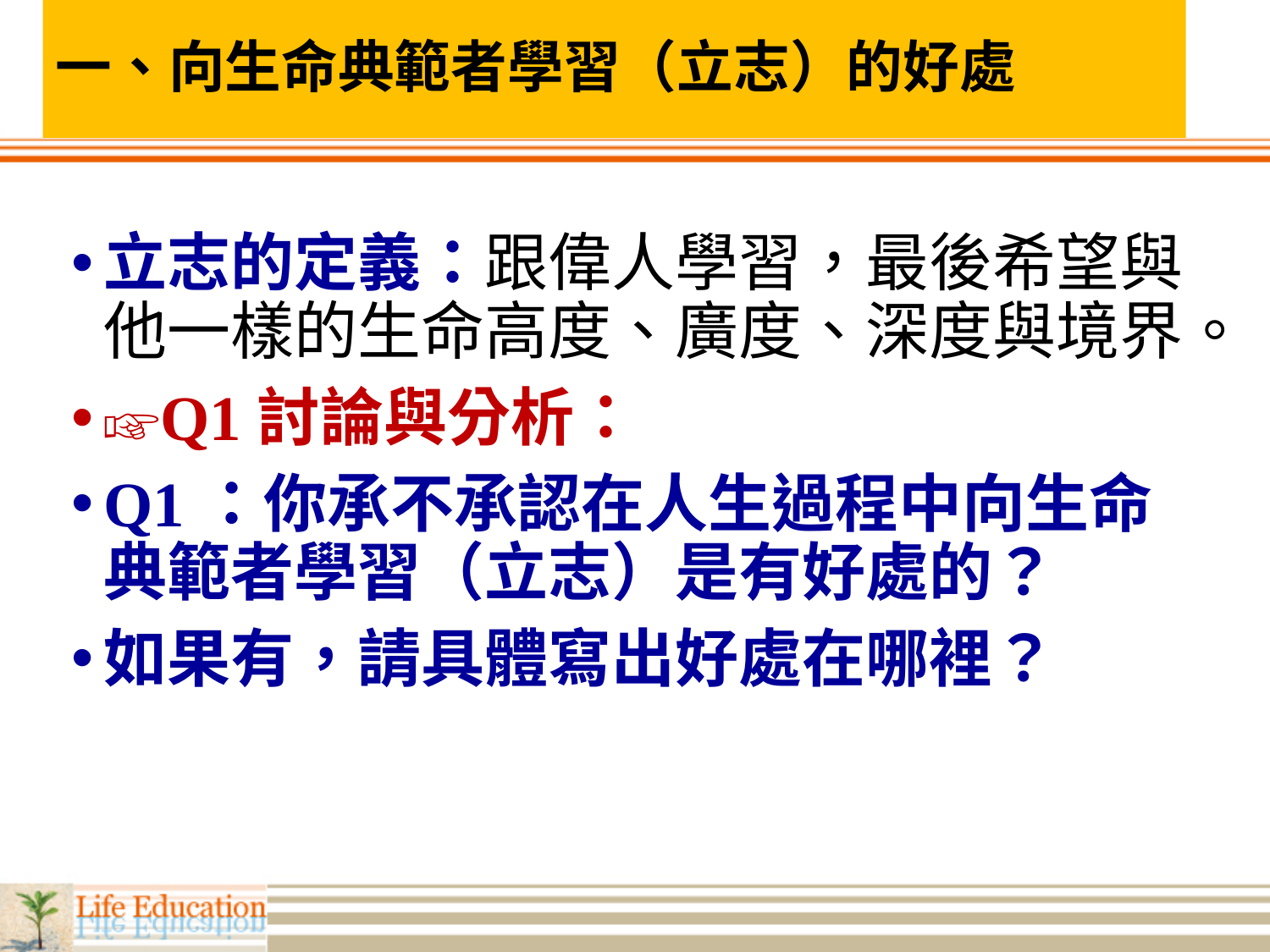

# 一、向生命典範者學習（立志）的好處
立志的定義：跟偉人學習，最後希望與他一樣的生命高度、廣度、深度與境界。
☞Q1討論與分析：
Q1：你承不承認在人生過程中向生命典範者學習（立志）是有好處的？
如果有，請具體寫出好處在哪裡？